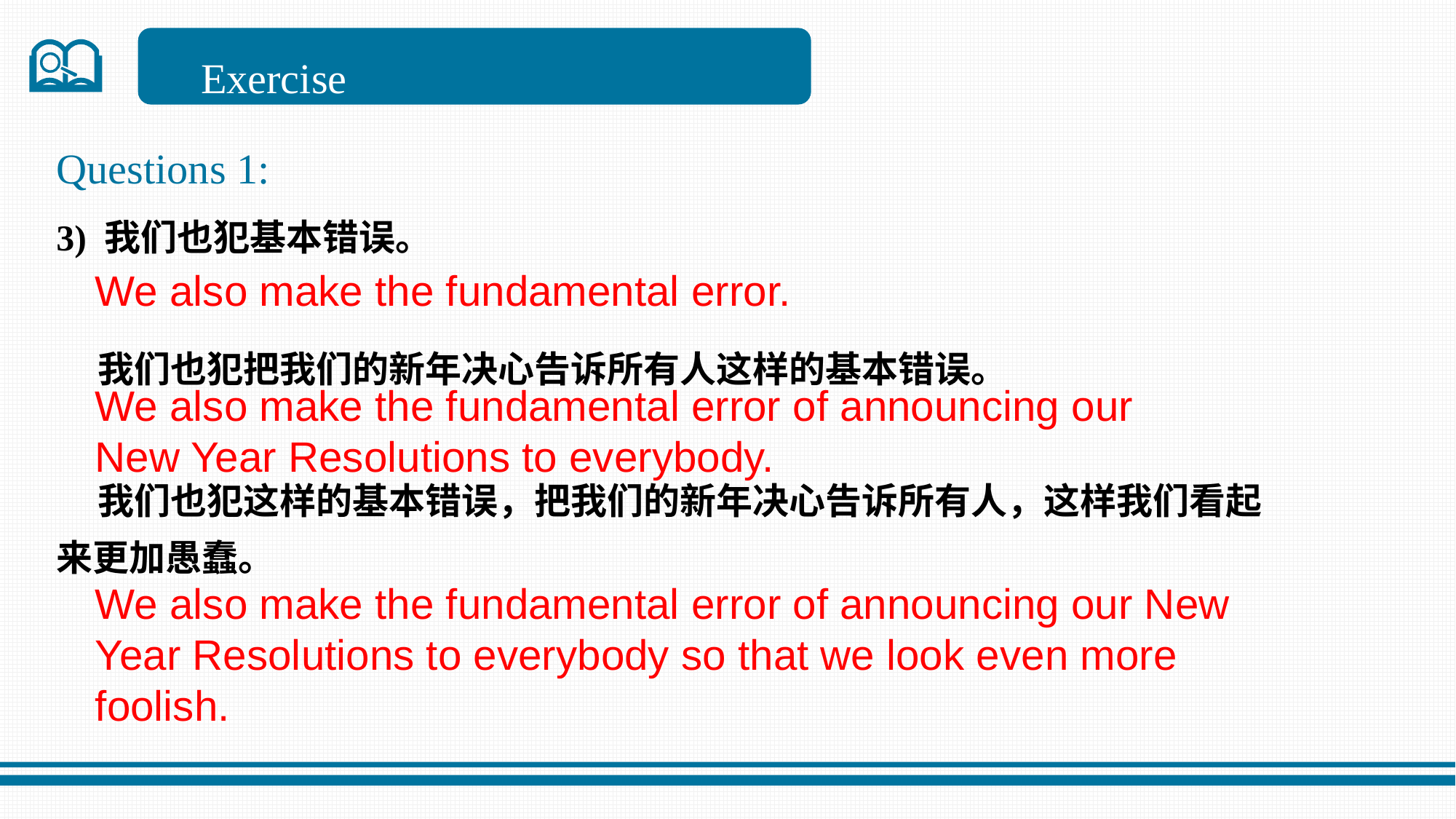

Exercise
Questions 1:
3) 我们也犯基本错误。

    我们也犯把我们的新年决心告诉所有人这样的基本错误。

    我们也犯这样的基本错误，把我们的新年决心告诉所有人，这样我们看起来更加愚蠢。
We also make the fundamental error.
We also make the fundamental error of announcing our New Year Resolutions to everybody.
We also make the fundamental error of announcing our New Year Resolutions to everybody so that we look even more foolish.